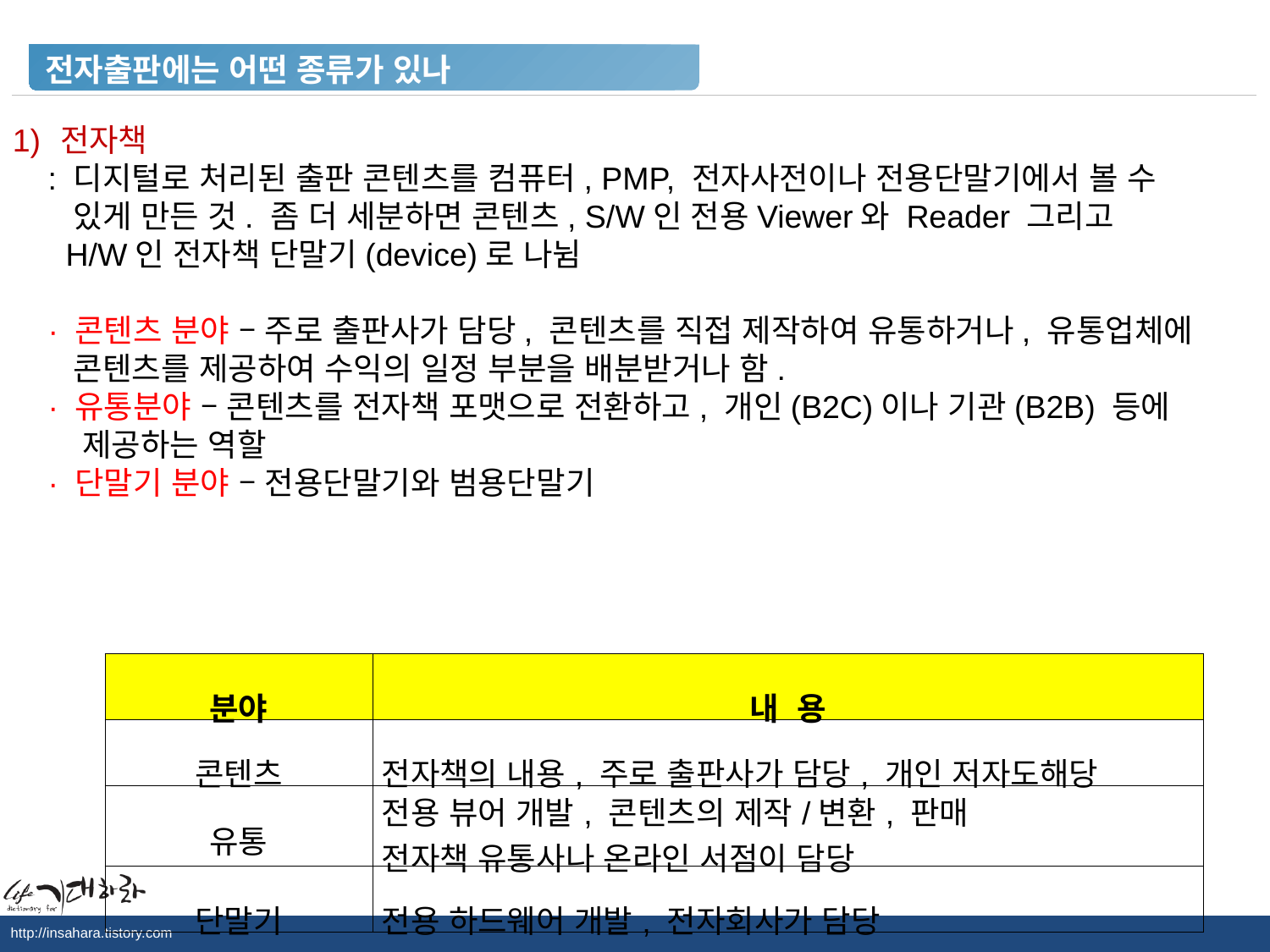

전자출판에는 어떤 종류가 있나
전자책
    : 디지털로 처리된 출판 콘텐츠를 컴퓨터, PMP, 전자사전이나 전용단말기에서 볼 수
      있게 만든 것. 좀 더 세분하면 콘텐츠, S/W인 전용Viewer와 Reader 그리고
      H/W인 전자책 단말기(device)로 나뉨

    · 콘텐츠 분야 – 주로 출판사가 담당, 콘텐츠를 직접 제작하여 유통하거나, 유통업체에
      콘텐츠를 제공하여 수익의 일정 부분을 배분받거나 함.
    · 유통분야 – 콘텐츠를 전자책 포맷으로 전환하고, 개인(B2C)이나 기관(B2B) 등에
       제공하는 역할
    · 단말기 분야 – 전용단말기와 범용단말기

| 분야 | 내 용 |
| --- | --- |
| 콘텐츠 | 전자책의 내용, 주로 출판사가 담당, 개인 저자도해당 |
| 유통 | 전용 뷰어 개발, 콘텐츠의 제작/변환, 판매 전자책 유통사나 온라인 서점이 담당 |
| 단말기 | 전용 하드웨어 개발, 전자회사가 담당 |